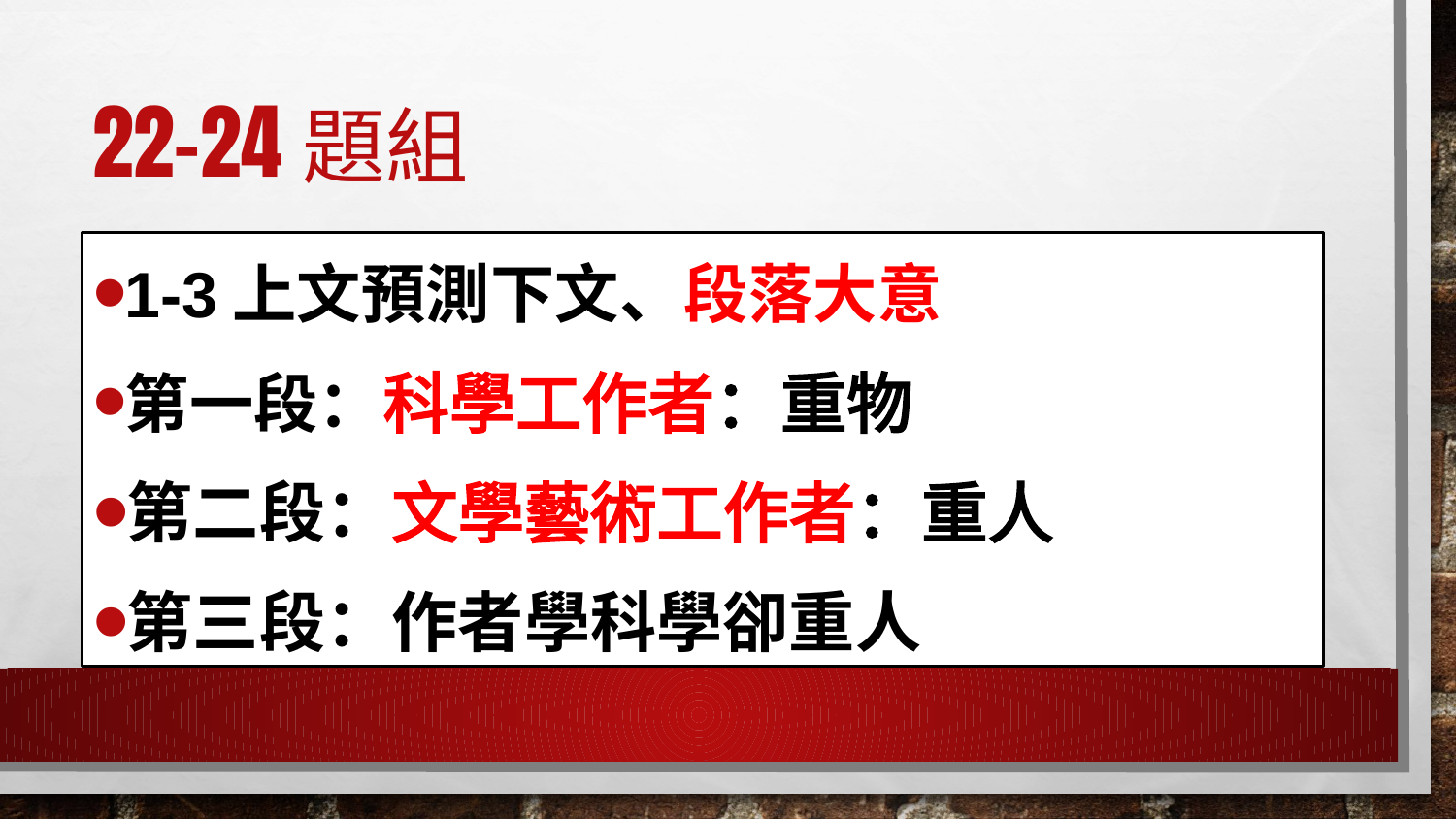

# 22-24題組
1-3上文預測下文、段落大意
第一段：科學工作者：重物
第二段：文學藝術工作者：重人
第三段：作者學科學卻重人